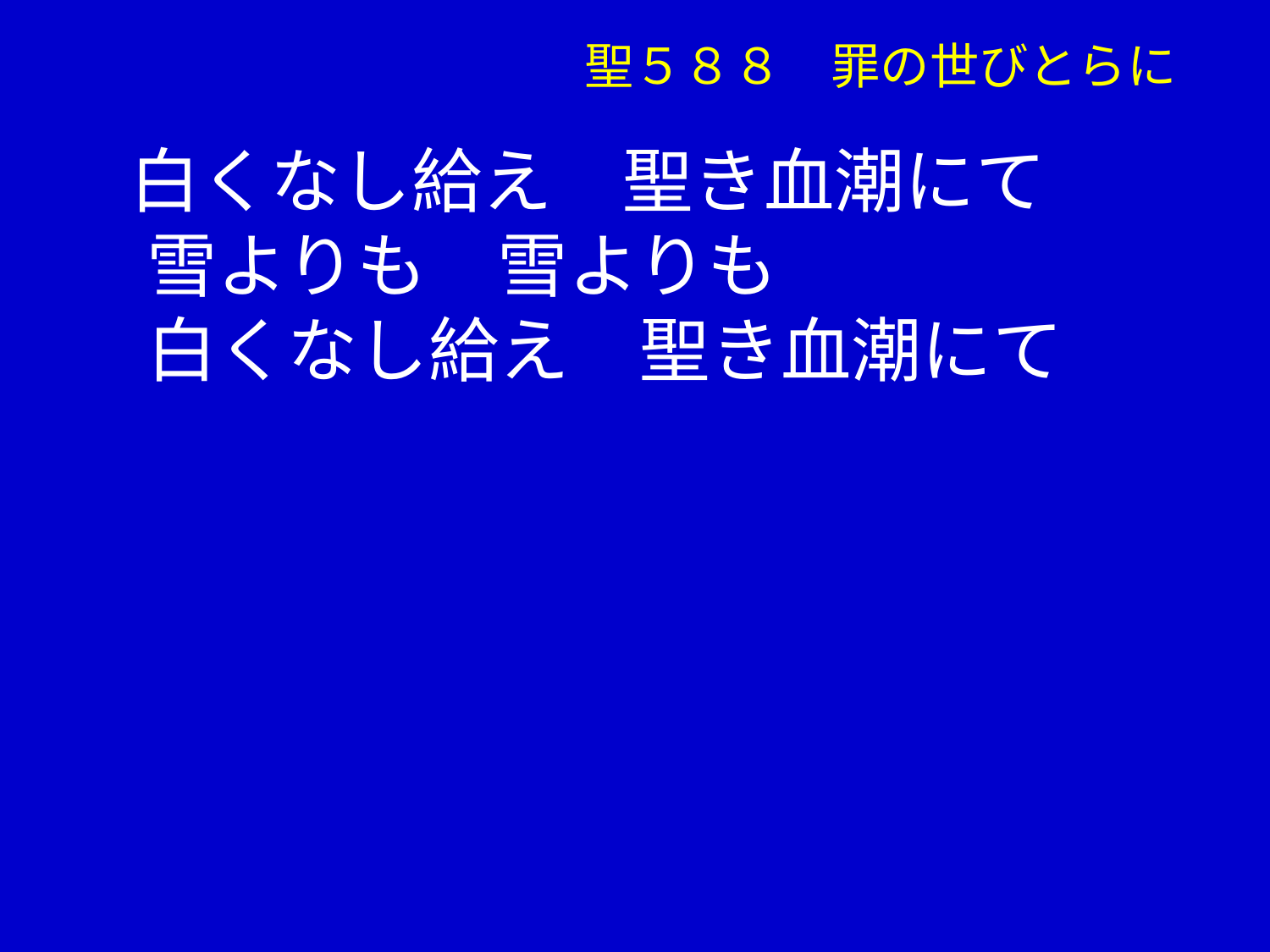

聖５８８　罪の世びとらに
　 白くなし給え　聖き血潮にて
 　雪よりも　雪よりも
 　白くなし給え　聖き血潮にて